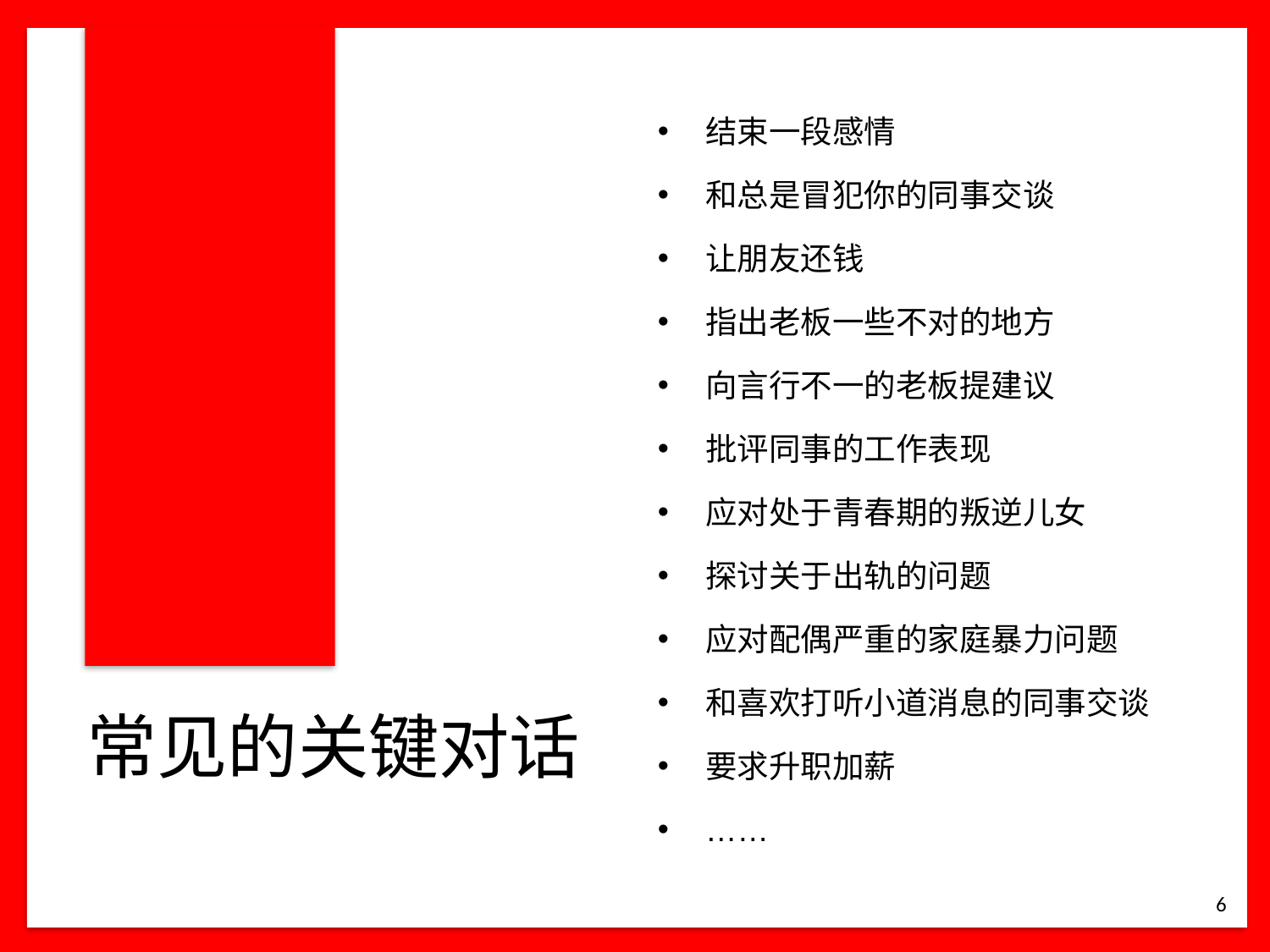

结束一段感情
和总是冒犯你的同事交谈
让朋友还钱
指出老板一些不对的地方
向言行不一的老板提建议
批评同事的工作表现
应对处于青春期的叛逆儿女
探讨关于出轨的问题
应对配偶严重的家庭暴力问题
和喜欢打听小道消息的同事交谈
要求升职加薪
……
# 常见的关键对话